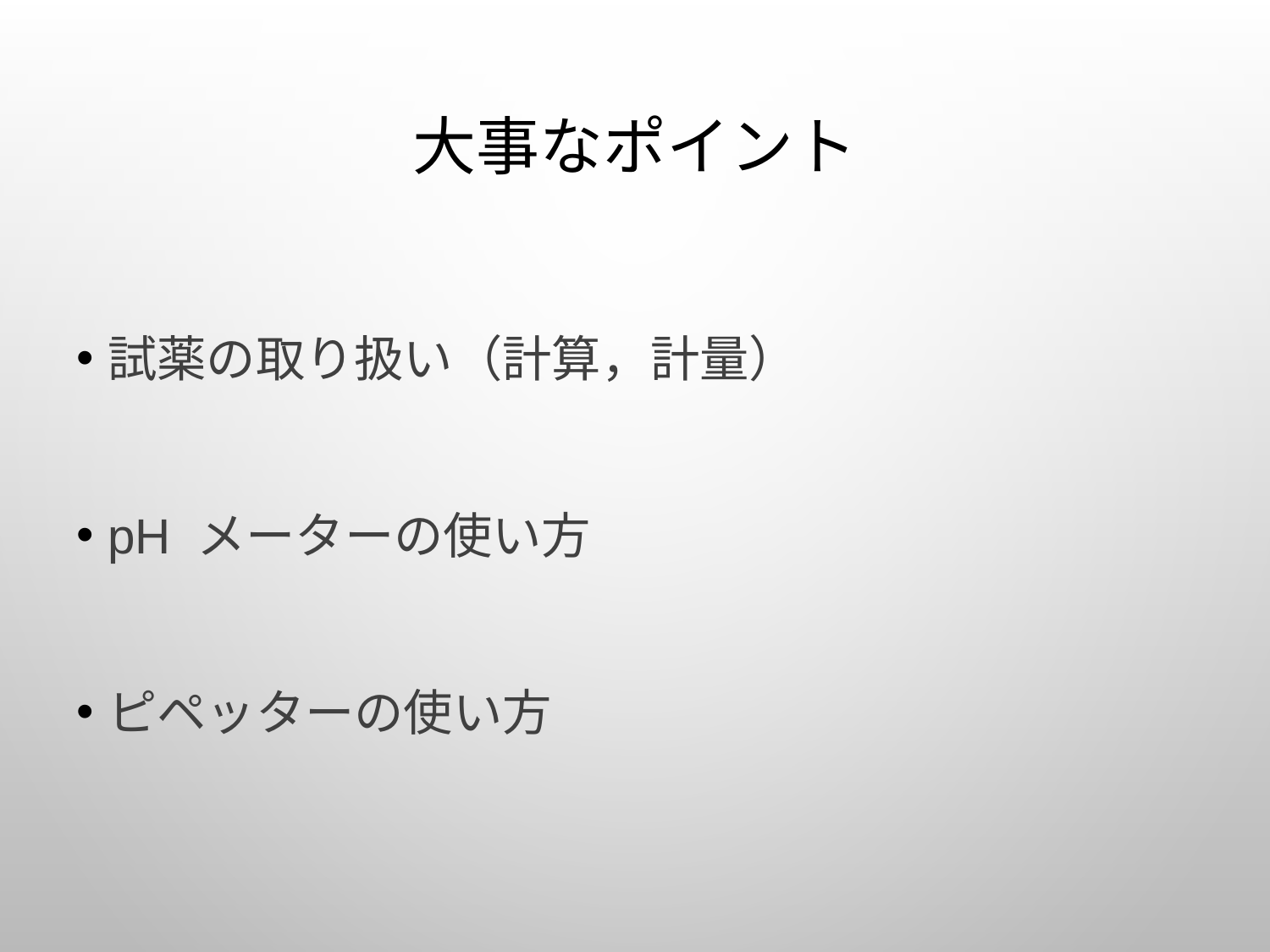

# 大事なポイント
試薬の取り扱い（計算，計量）

pH メーターの使い方

ピペッターの使い方